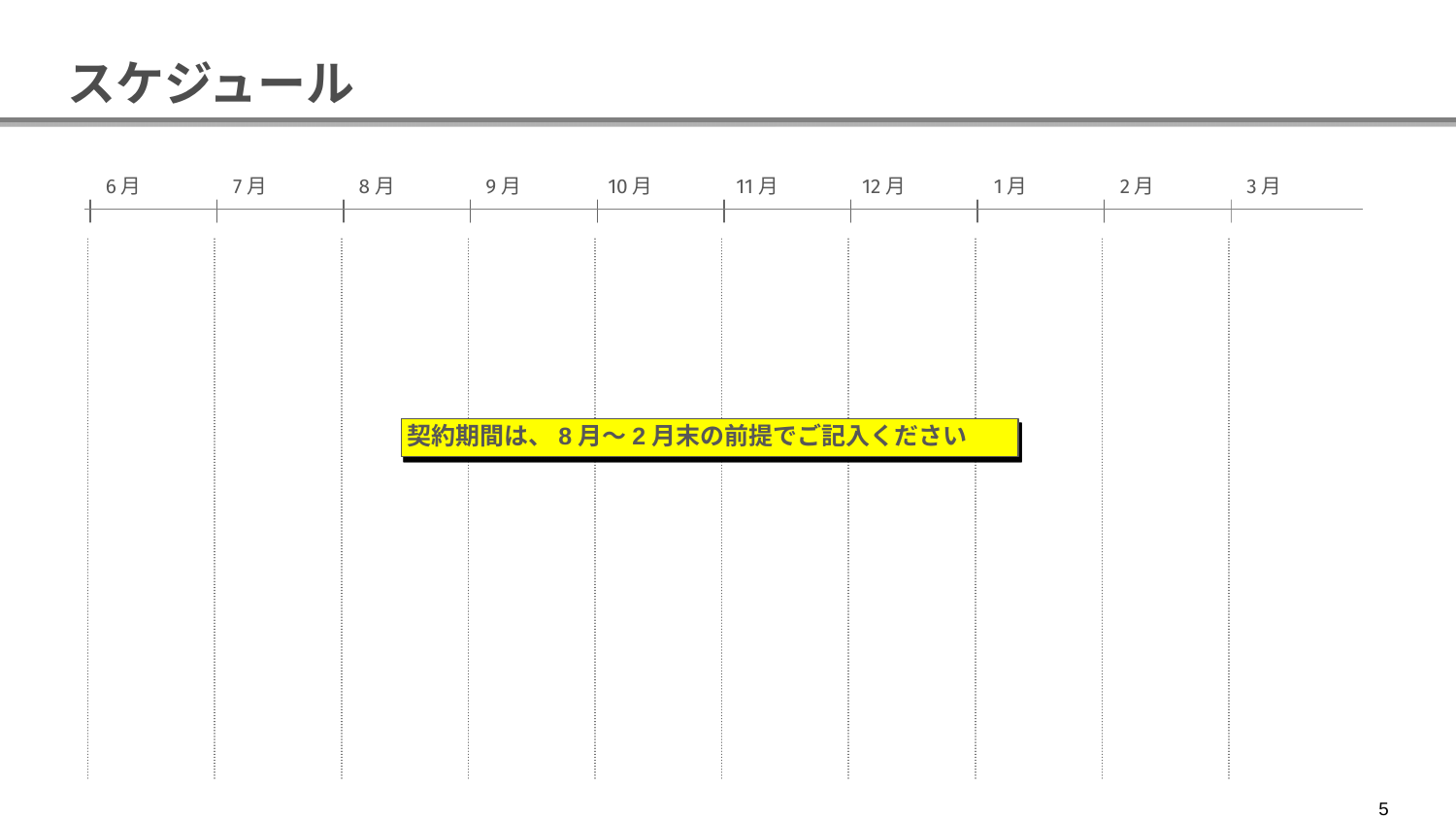

# スケジュール
6月
7月
8月
9月
10月
11月
12月
1月
2月
3月
契約期間は、8月～2月末の前提でご記入ください